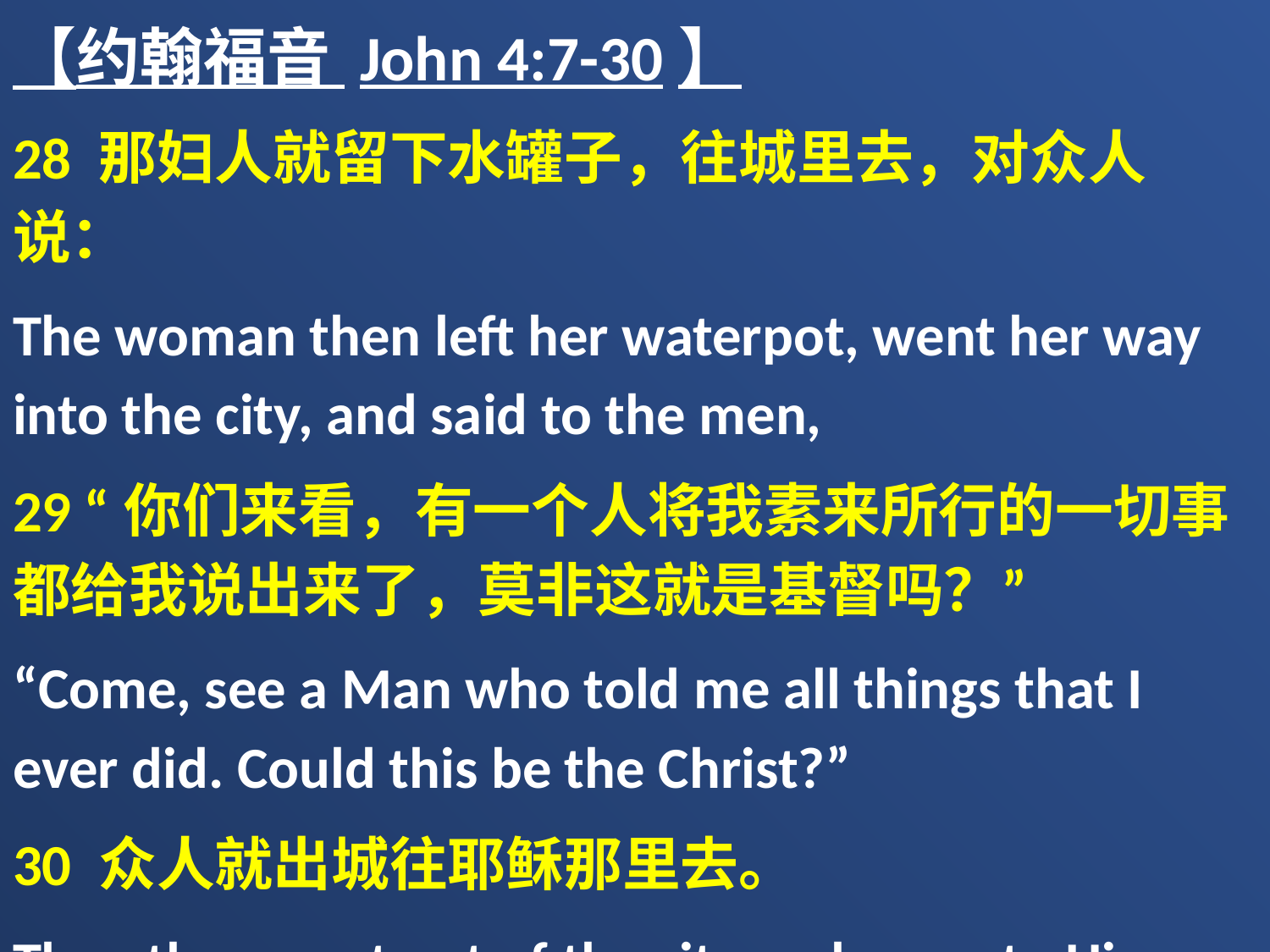

【约翰福音 John 4:7-30】
28 那妇人就留下水罐子，往城里去，对众人说：
The woman then left her waterpot, went her way into the city, and said to the men,
29 “你们来看，有一个人将我素来所行的一切事都给我说出来了，莫非这就是基督吗？”
“Come, see a Man who told me all things that I ever did. Could this be the Christ?”
30 众人就出城往耶稣那里去。
Then they went out of the city and came to Him.